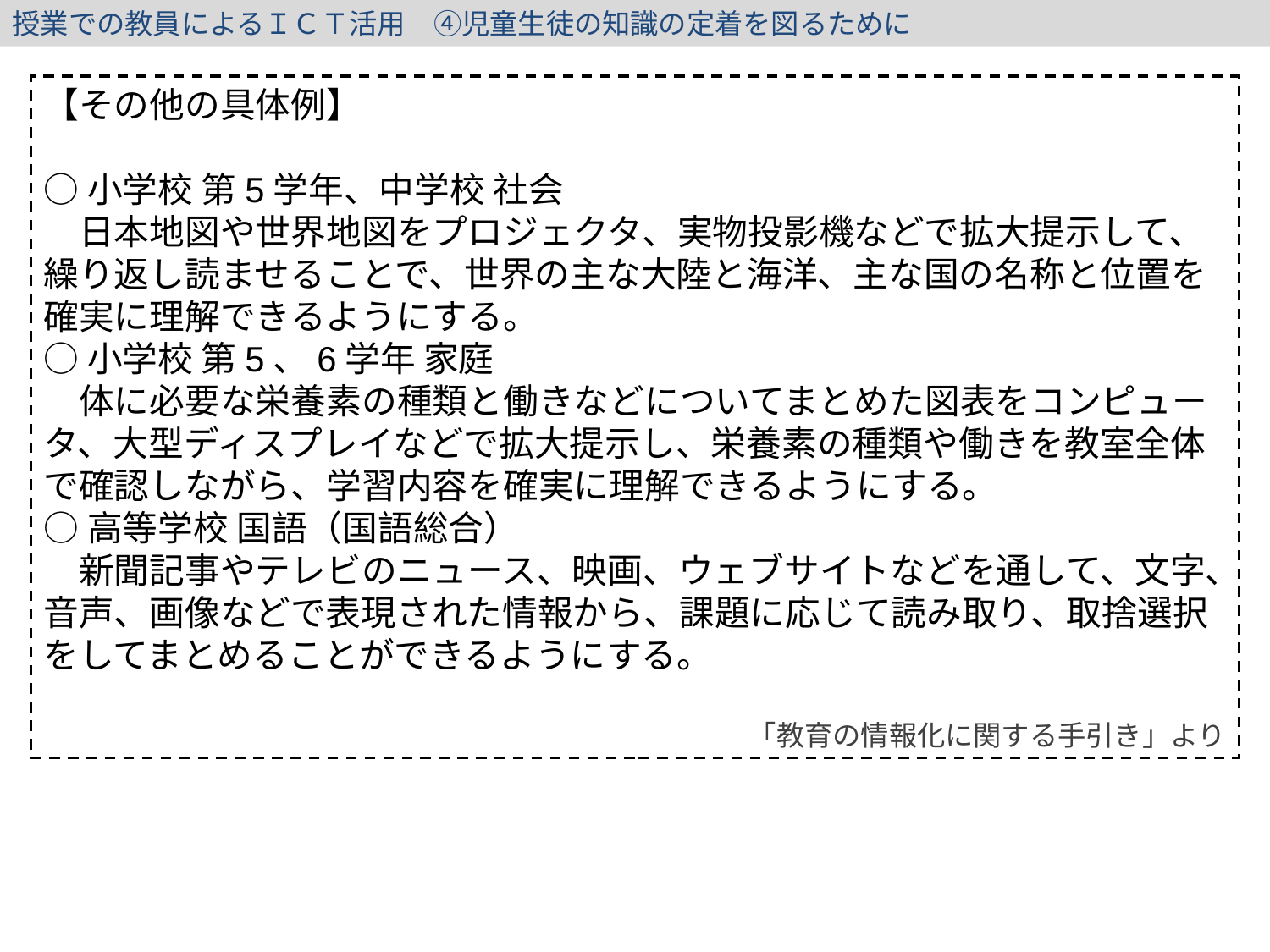

授業での教員によるＩＣＴ活用　④児童生徒の知識の定着を図るために
【その他の具体例】

○小学校 第5学年、中学校 社会
　日本地図や世界地図をプロジェクタ、実物投影機などで拡大提示して、繰り返し読ませることで、世界の主な大陸と海洋、主な国の名称と位置を確実に理解できるようにする。
○小学校 第5、6学年 家庭
　体に必要な栄養素の種類と働きなどについてまとめた図表をコンピュータ、大型ディスプレイなどで拡大提示し、栄養素の種類や働きを教室全体で確認しながら、学習内容を確実に理解できるようにする。
○高等学校 国語（国語総合）
　新聞記事やテレビのニュース、映画、ウェブサイトなどを通して、文字、音声、画像などで表現された情報から、課題に応じて読み取り、取捨選択をしてまとめることができるようにする。

「教育の情報化に関する手引き」より